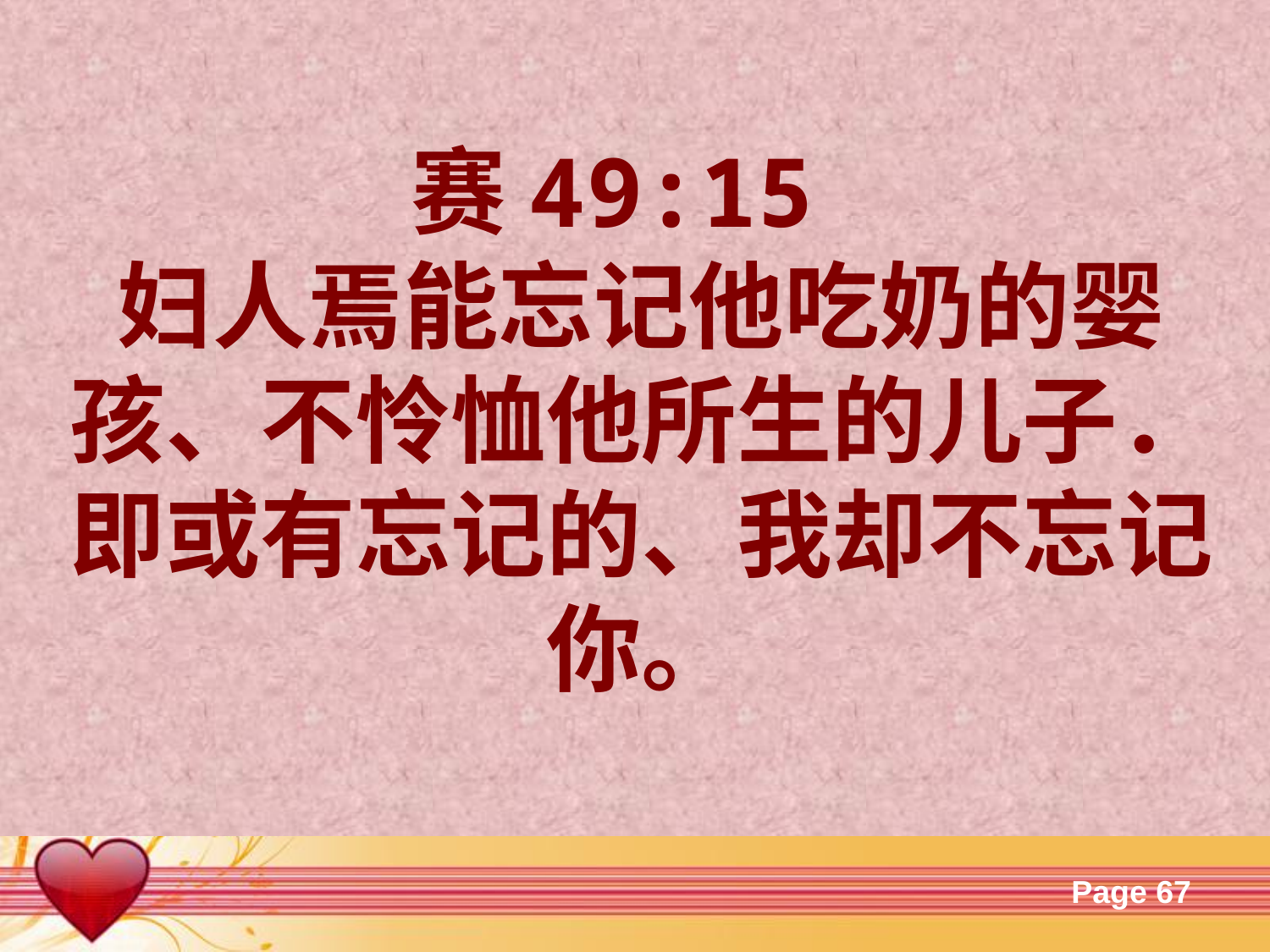

赛49:15
妇人焉能忘记他吃奶的婴孩、不怜恤他所生的儿子．即或有忘记的、我却不忘记你。